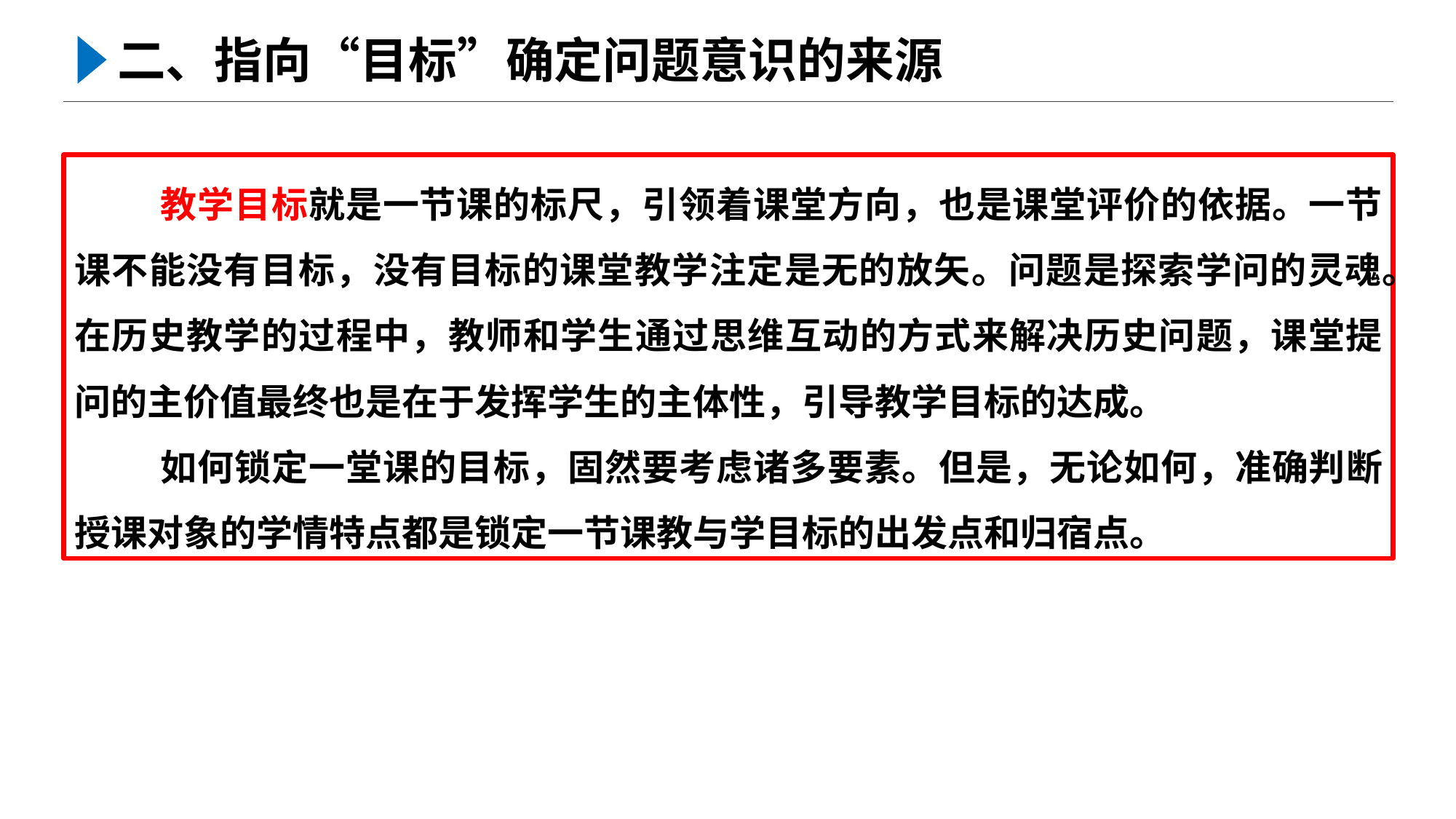

二、指向“目标”确定问题意识的来源

教学目标就是一节课的标尺，引领着课堂方向，也是课堂评价的依据。一节课不能没有目标，没有目标的课堂教学注定是无的放矢。问题是探索学问的灵魂。在历史教学的过程中，教师和学生通过思维互动的方式来解决历史问题，课堂提问的主价值最终也是在于发挥学生的主体性，引导教学目标的达成。
如何锁定一堂课的目标，固然要考虑诸多要素。但是，无论如何，准确判断授课对象的学情特点都是锁定一节课教与学目标的出发点和归宿点。